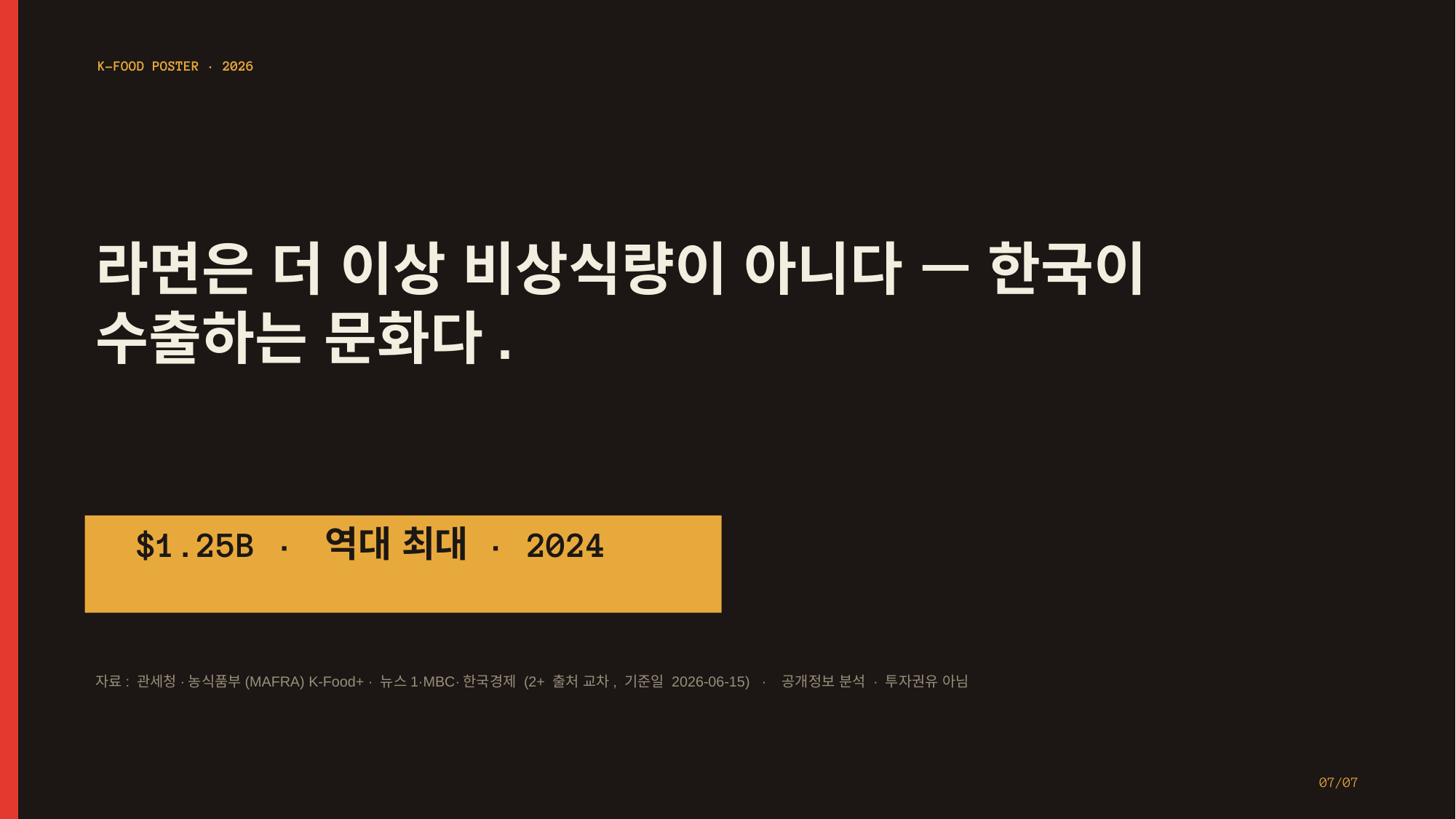

K-FOOD POSTER · 2026
라면은 더 이상 비상식량이 아니다 — 한국이 수출하는 문화다.

$1.25B · 역대 최대 · 2024
자료: 관세청·농식품부(MAFRA) K-Food+ · 뉴스1·MBC·한국경제 (2+ 출처 교차, 기준일 2026-06-15)   ·   공개정보 분석 · 투자권유 아님
07/07